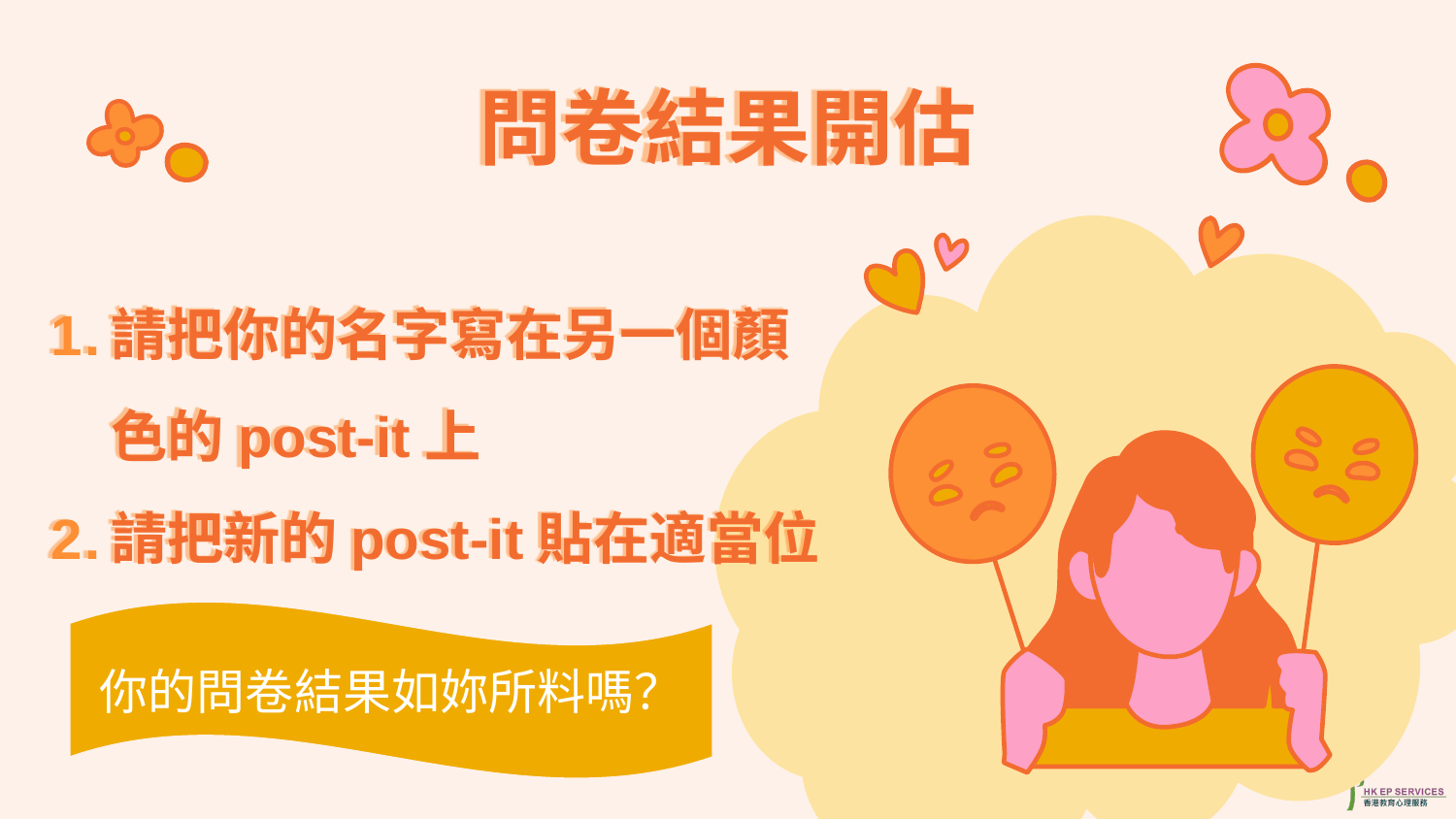

# 問卷結果開估

請把你的名字寫在另一個顏色的post-it上
請把新的post-it貼在適當位置

你的問卷結果如妳所料嗎？